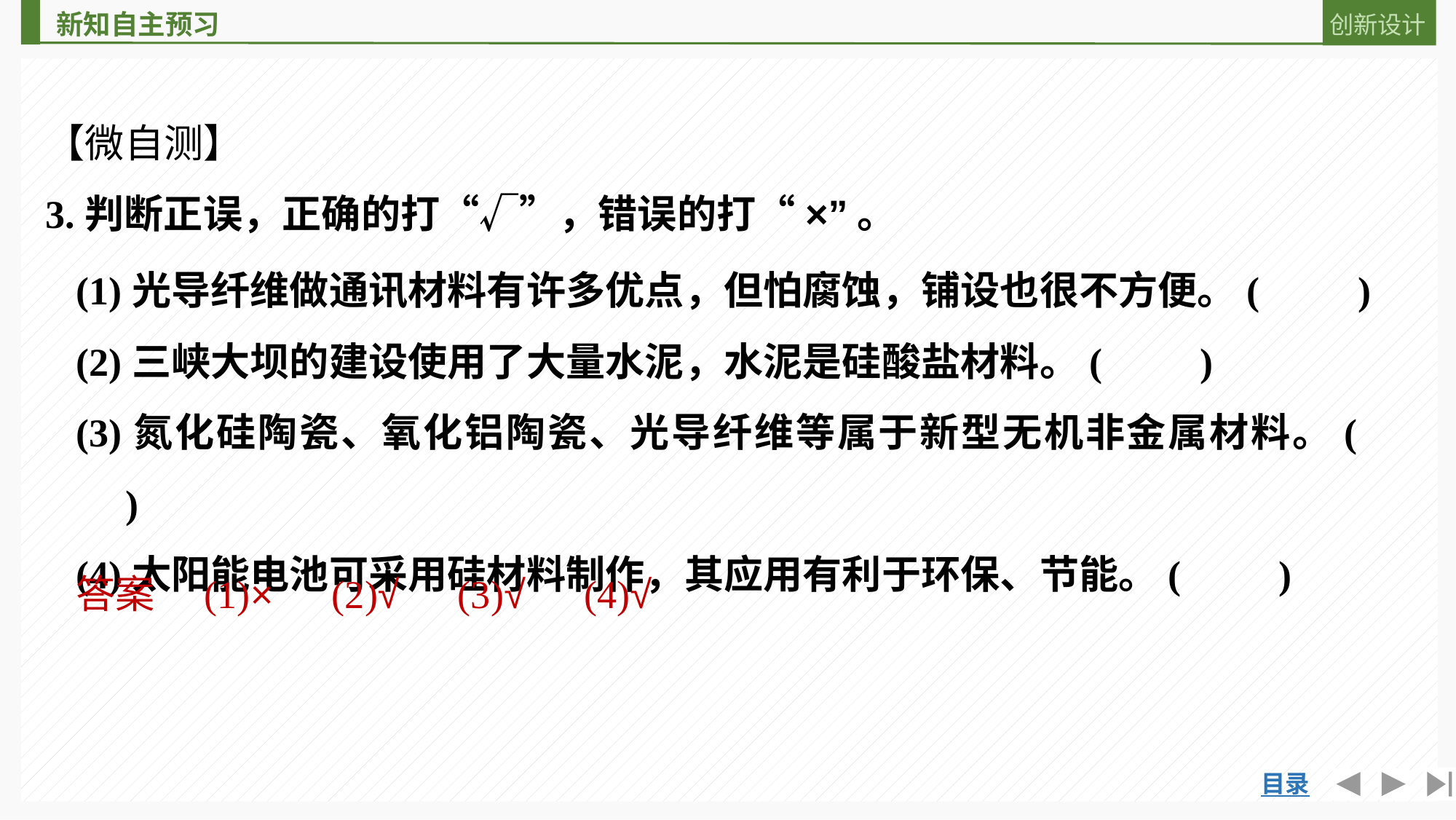

【微自测】
3.判断正误，正确的打“√”，错误的打“×”。
(1)光导纤维做通讯材料有许多优点，但怕腐蚀，铺设也很不方便。(　　)
(2)三峡大坝的建设使用了大量水泥，水泥是硅酸盐材料。(　　)
(3)氮化硅陶瓷、氧化铝陶瓷、光导纤维等属于新型无机非金属材料。(　　)
(4)太阳能电池可采用硅材料制作，其应用有利于环保、节能。(　　)
答案　(1)×　(2)√　(3)√　(4)√